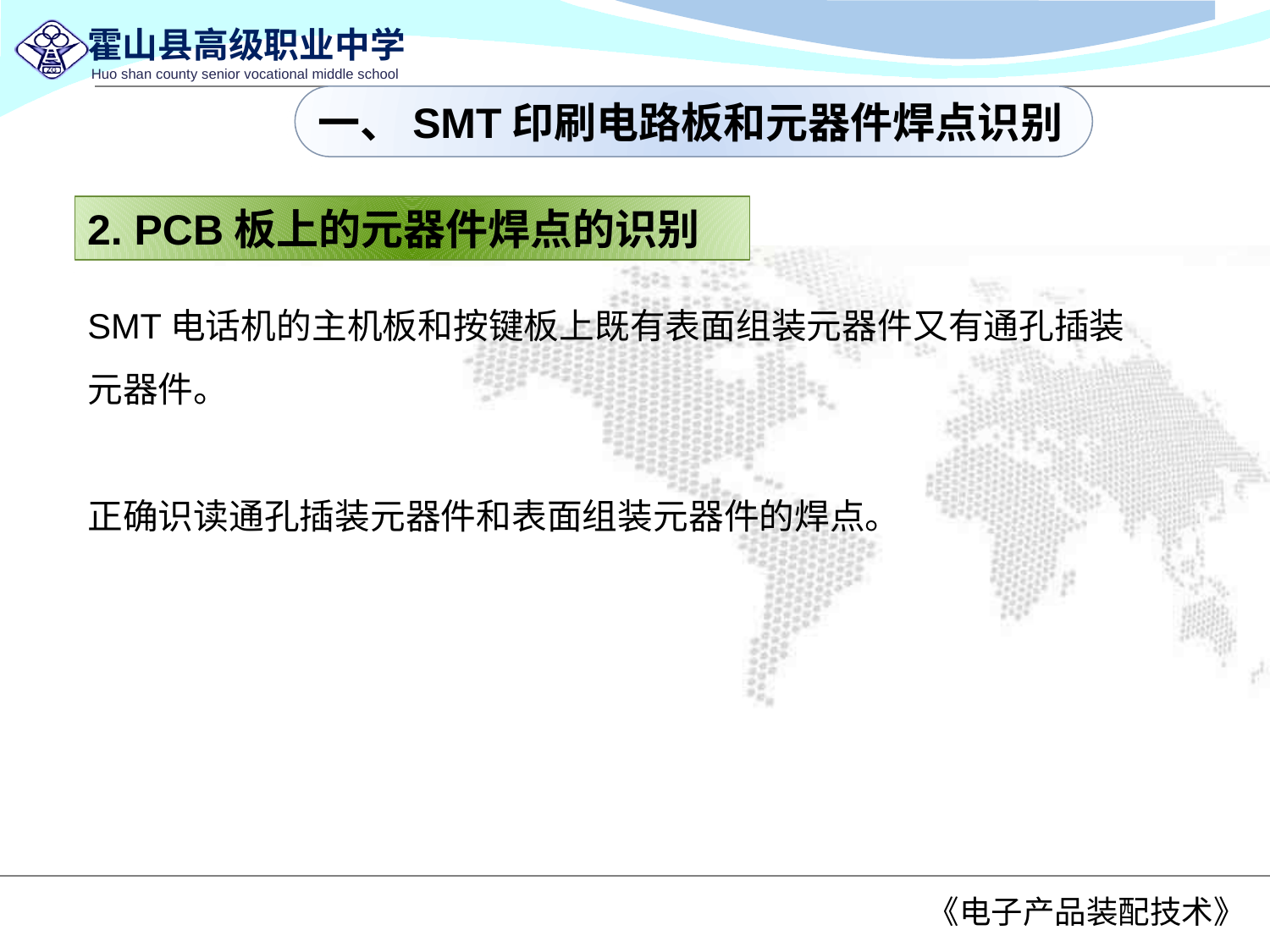

一、SMT印刷电路板和元器件焊点识别
2. PCB板上的元器件焊点的识别
SMT电话机的主机板和按键板上既有表面组装元器件又有通孔插装元器件。

正确识读通孔插装元器件和表面组装元器件的焊点。